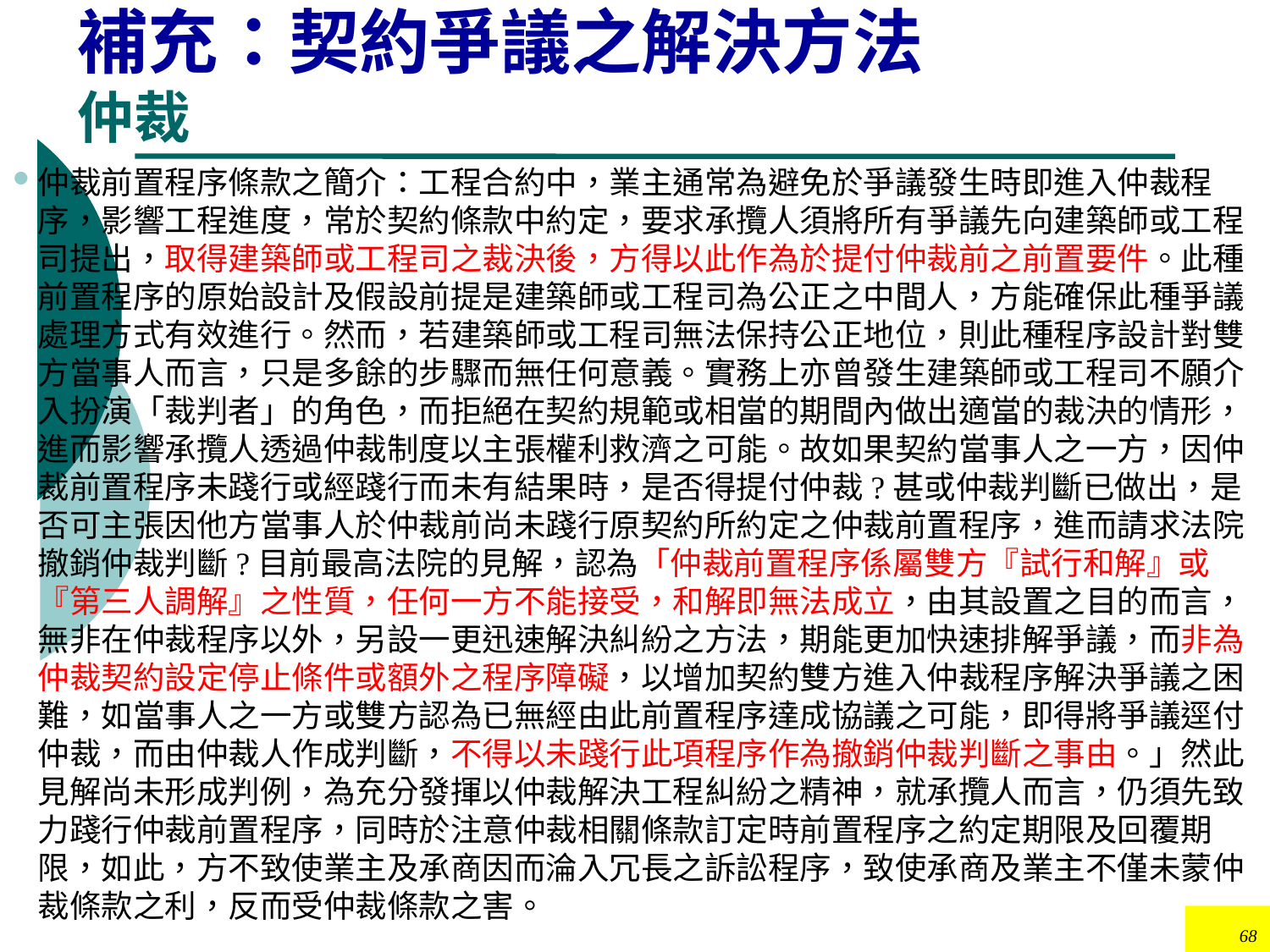

# 補充：契約爭議之解決方法 仲裁
仲裁前置程序條款之簡介：工程合約中，業主通常為避免於爭議發生時即進入仲裁程序，影響工程進度，常於契約條款中約定，要求承攬人須將所有爭議先向建築師或工程司提出，取得建築師或工程司之裁決後，方得以此作為於提付仲裁前之前置要件。此種前置程序的原始設計及假設前提是建築師或工程司為公正之中間人，方能確保此種爭議處理方式有效進行。然而，若建築師或工程司無法保持公正地位，則此種程序設計對雙方當事人而言，只是多餘的步驟而無任何意義。實務上亦曾發生建築師或工程司不願介入扮演「裁判者」的角色，而拒絕在契約規範或相當的期間內做出適當的裁決的情形，進而影響承攬人透過仲裁制度以主張權利救濟之可能。故如果契約當事人之一方，因仲裁前置程序未踐行或經踐行而未有結果時，是否得提付仲裁?甚或仲裁判斷已做出，是否可主張因他方當事人於仲裁前尚未踐行原契約所約定之仲裁前置程序，進而請求法院撤銷仲裁判斷?目前最高法院的見解，認為「仲裁前置程序係屬雙方『試行和解』或『第三人調解』之性質，任何一方不能接受，和解即無法成立，由其設置之目的而言，無非在仲裁程序以外，另設一更迅速解決糾紛之方法，期能更加快速排解爭議，而非為仲裁契約設定停止條件或額外之程序障礙，以增加契約雙方進入仲裁程序解決爭議之困難，如當事人之一方或雙方認為已無經由此前置程序達成協議之可能，即得將爭議逕付仲裁，而由仲裁人作成判斷，不得以未踐行此項程序作為撤銷仲裁判斷之事由。」然此見解尚未形成判例，為充分發揮以仲裁解決工程糾紛之精神，就承攬人而言，仍須先致力踐行仲裁前置程序，同時於注意仲裁相關條款訂定時前置程序之約定期限及回覆期限，如此，方不致使業主及承商因而淪入冗長之訴訟程序，致使承商及業主不僅未蒙仲裁條款之利，反而受仲裁條款之害。
68